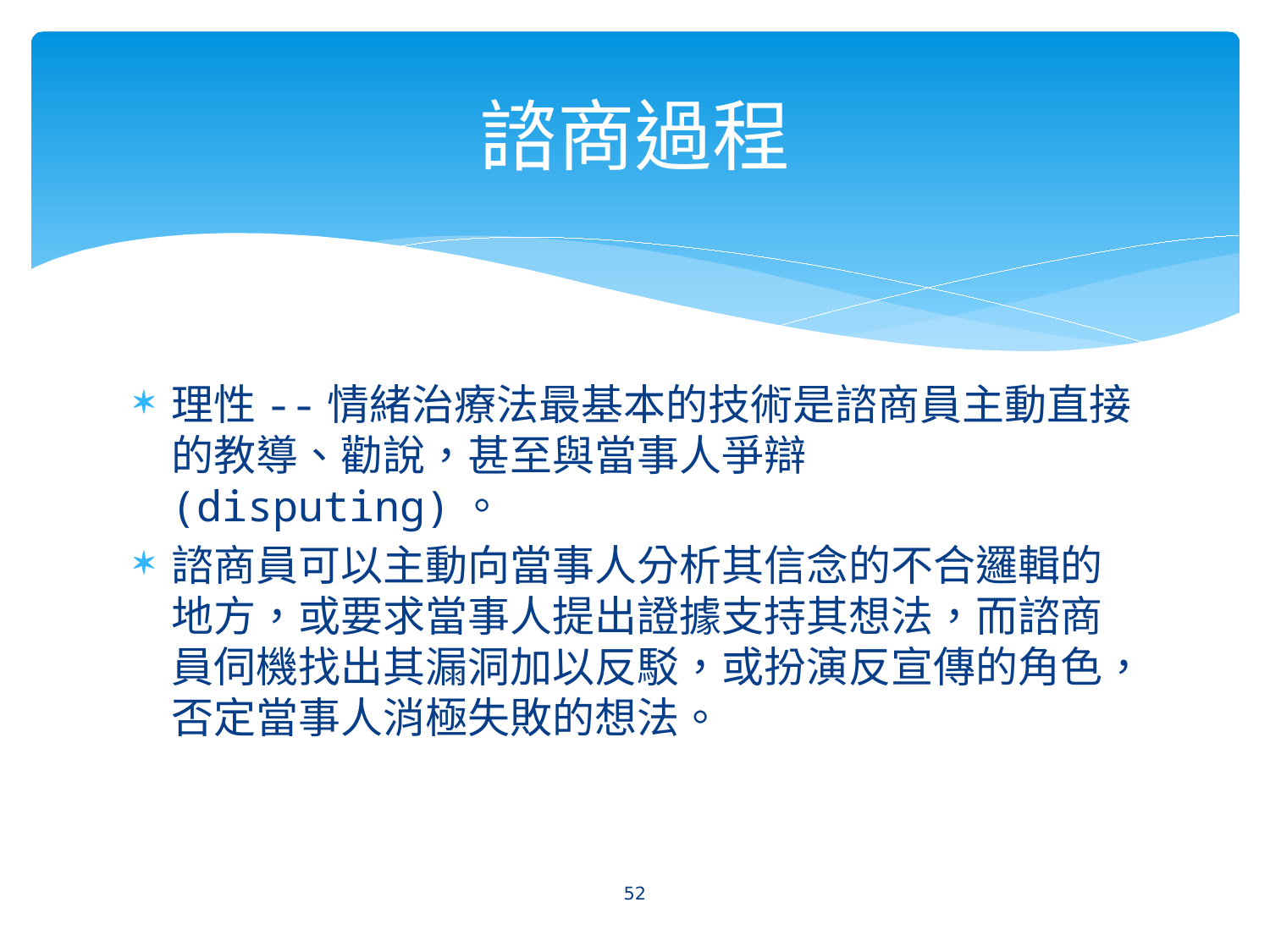

# 諮商過程
理性--情緒治療法最基本的技術是諮商員主動直接的教導、勸說，甚至與當事人爭辯(disputing)。
諮商員可以主動向當事人分析其信念的不合邏輯的地方，或要求當事人提出證據支持其想法，而諮商員伺機找出其漏洞加以反駁，或扮演反宣傳的角色，否定當事人消極失敗的想法。
52